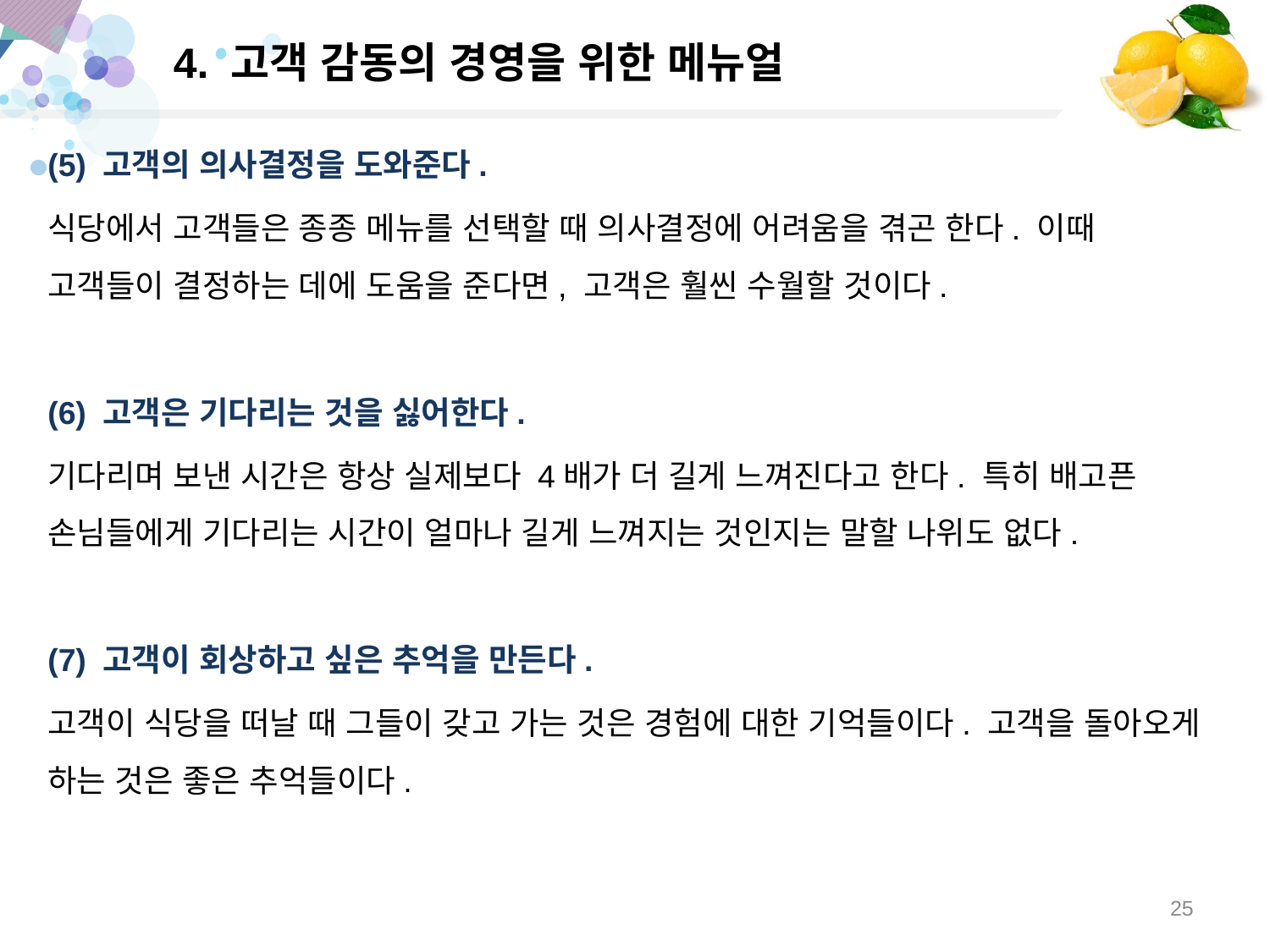

# 4. 고객 감동의 경영을 위한 메뉴얼
(5) 고객의 의사결정을 도와준다.
식당에서 고객들은 종종 메뉴를 선택할 때 의사결정에 어려움을 겪곤 한다. 이때 고객들이 결정하는 데에 도움을 준다면, 고객은 훨씬 수월할 것이다.

(6) 고객은 기다리는 것을 싫어한다.
기다리며 보낸 시간은 항상 실제보다 4배가 더 길게 느껴진다고 한다. 특히 배고픈 손님들에게 기다리는 시간이 얼마나 길게 느껴지는 것인지는 말할 나위도 없다.

(7) 고객이 회상하고 싶은 추억을 만든다.
고객이 식당을 떠날 때 그들이 갖고 가는 것은 경험에 대한 기억들이다. 고객을 돌아오게 하는 것은 좋은 추억들이다.

25